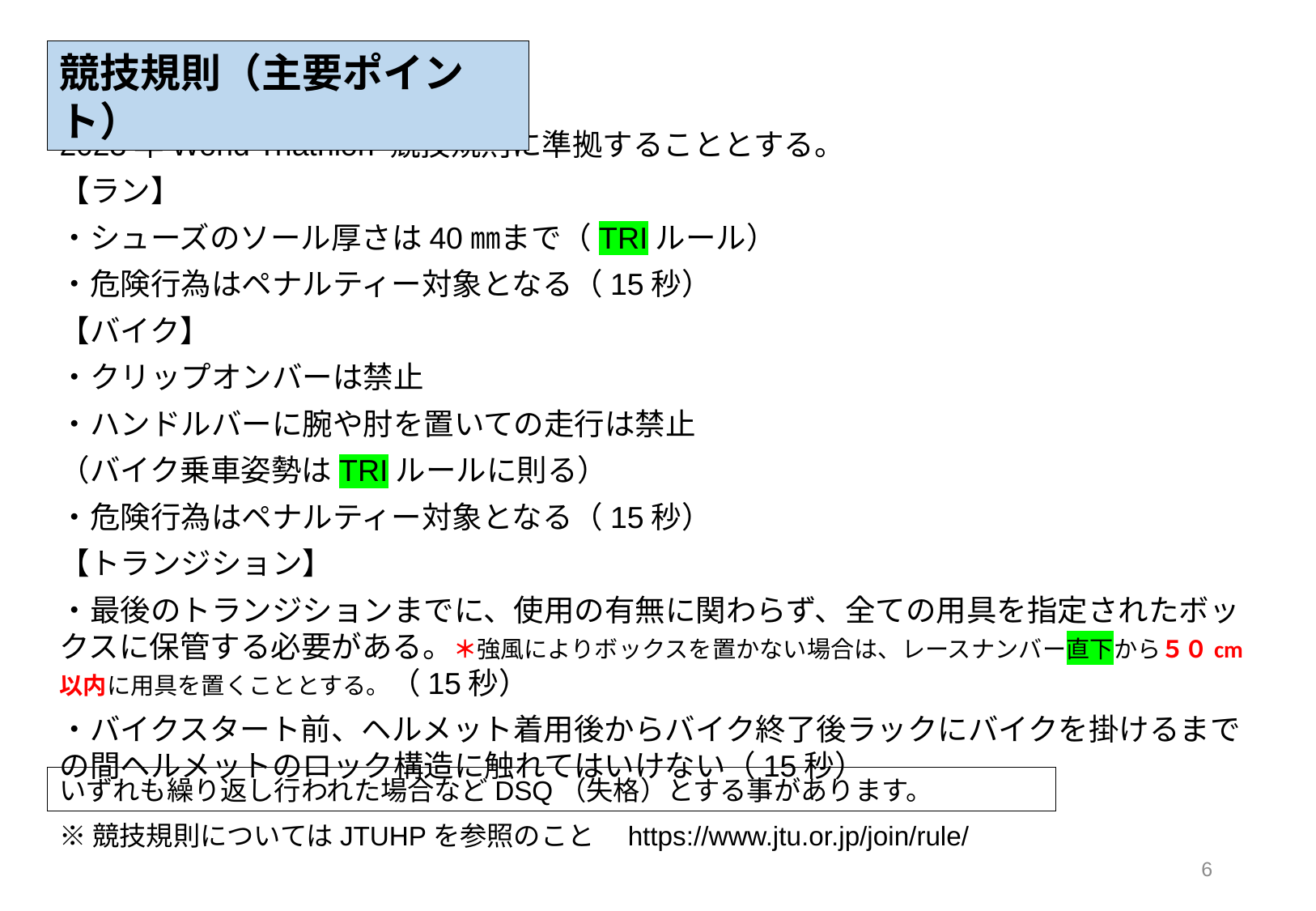

競技規則（主要ポイント）
2023年World Triathlon 競技規則に準拠することとする。
【ラン】
・シューズのソール厚さは40㎜まで（TRIルール）
・危険行為はペナルティー対象となる（15秒）
【バイク】
・クリップオンバーは禁止
・ハンドルバーに腕や肘を置いての走行は禁止
（バイク乗車姿勢はTRIルールに則る）
・危険行為はペナルティー対象となる（15秒）
【トランジション】
・最後のトランジションまでに、使用の有無に関わらず、全ての用具を指定されたボックスに保管する必要がある。＊強風によりボックスを置かない場合は、レースナンバー直下から５０cm以内に用具を置くこととする。（15秒）
・バイクスタート前、ヘルメット着用後からバイク終了後ラックにバイクを掛けるまでの間ヘルメットのロック構造に触れてはいけない（15秒）
いずれも繰り返し行われた場合などDSQ（失格）とする事があります。
※競技規則についてはJTUHPを参照のこと　https://www.jtu.or.jp/join/rule/
6